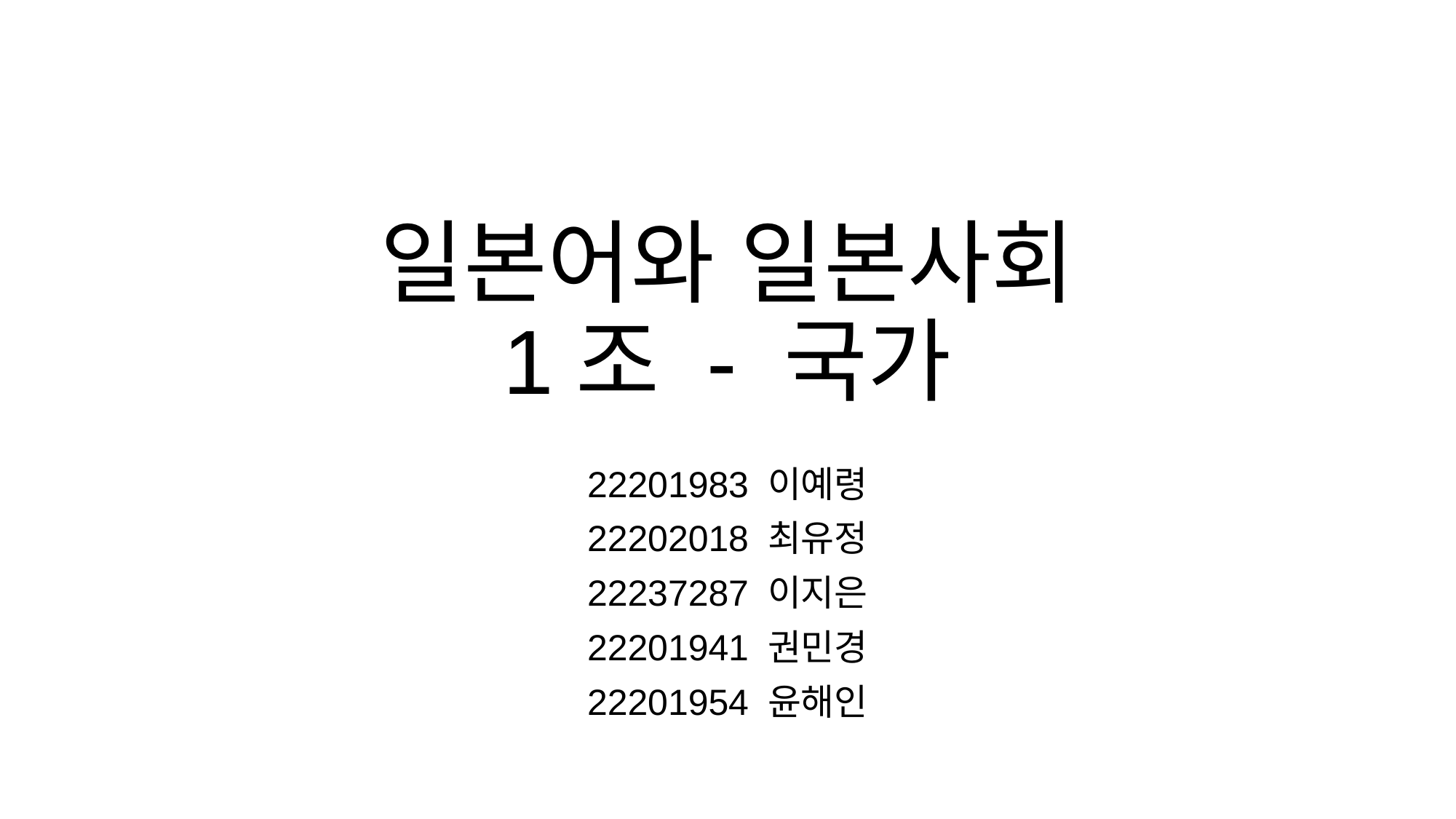

# 일본어와 일본사회 1조 - 국가
22201983 이예령
22202018 최유정
22237287 이지은
22201941 권민경
22201954 윤해인